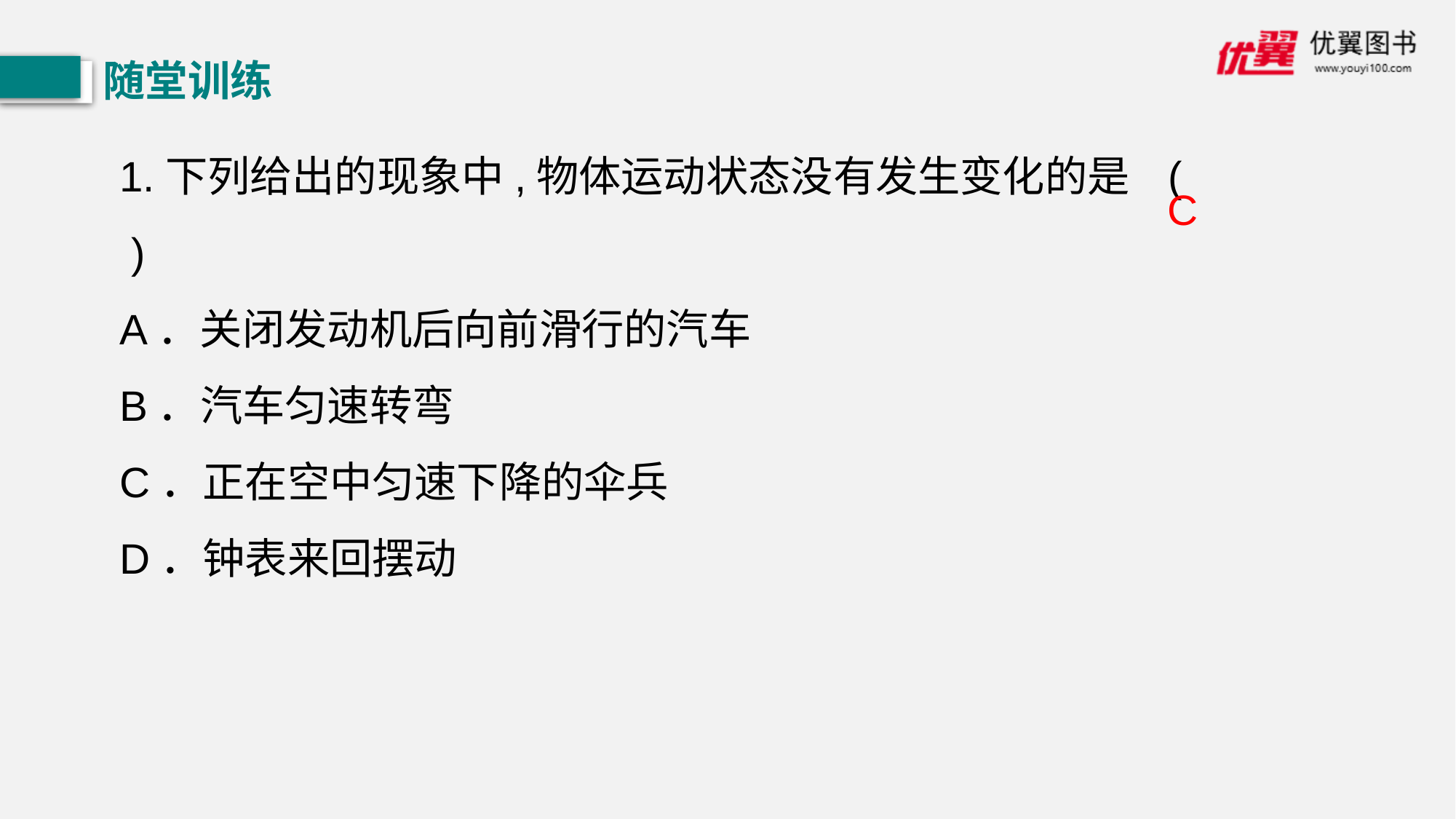

随堂训练

1.下列给出的现象中,物体运动状态没有发生变化的是   (      )
A．关闭发动机后向前滑行的汽车
B．汽车匀速转弯
C．正在空中匀速下降的伞兵
D．钟表来回摆动
C